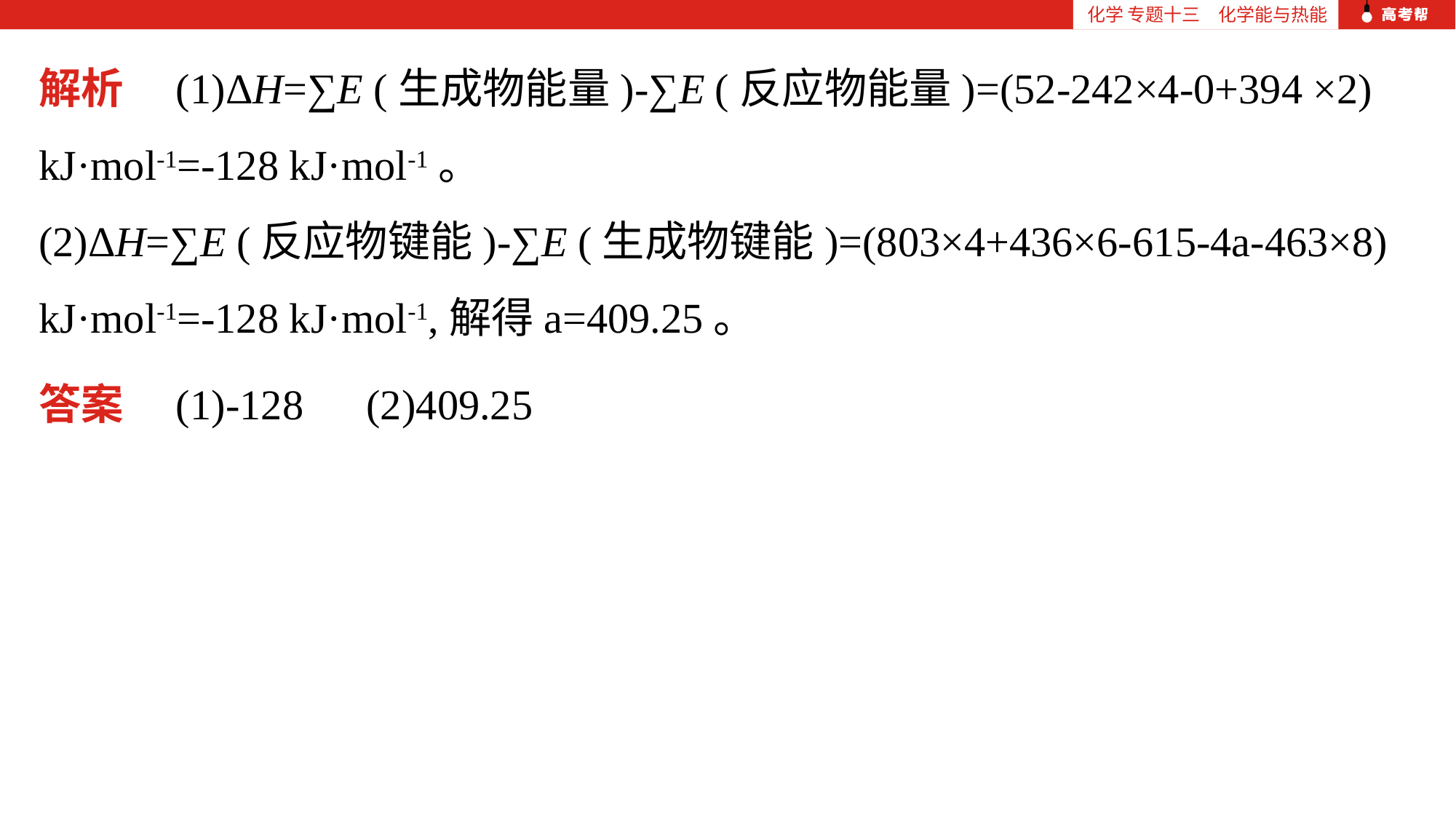

化学 专题十三　化学能与热能

解析　(1)ΔH=∑E (生成物能量)-∑E (反应物能量)=(52-242×4-0+394 ×2) kJ·mol-1=-128 kJ·mol-1。
(2)ΔH=∑E (反应物键能)-∑E (生成物键能)=(803×4+436×6-615-4a-463×8) kJ·mol-1=-128 kJ·mol-1,解得a=409.25。

答案　(1)-128　(2)409.25